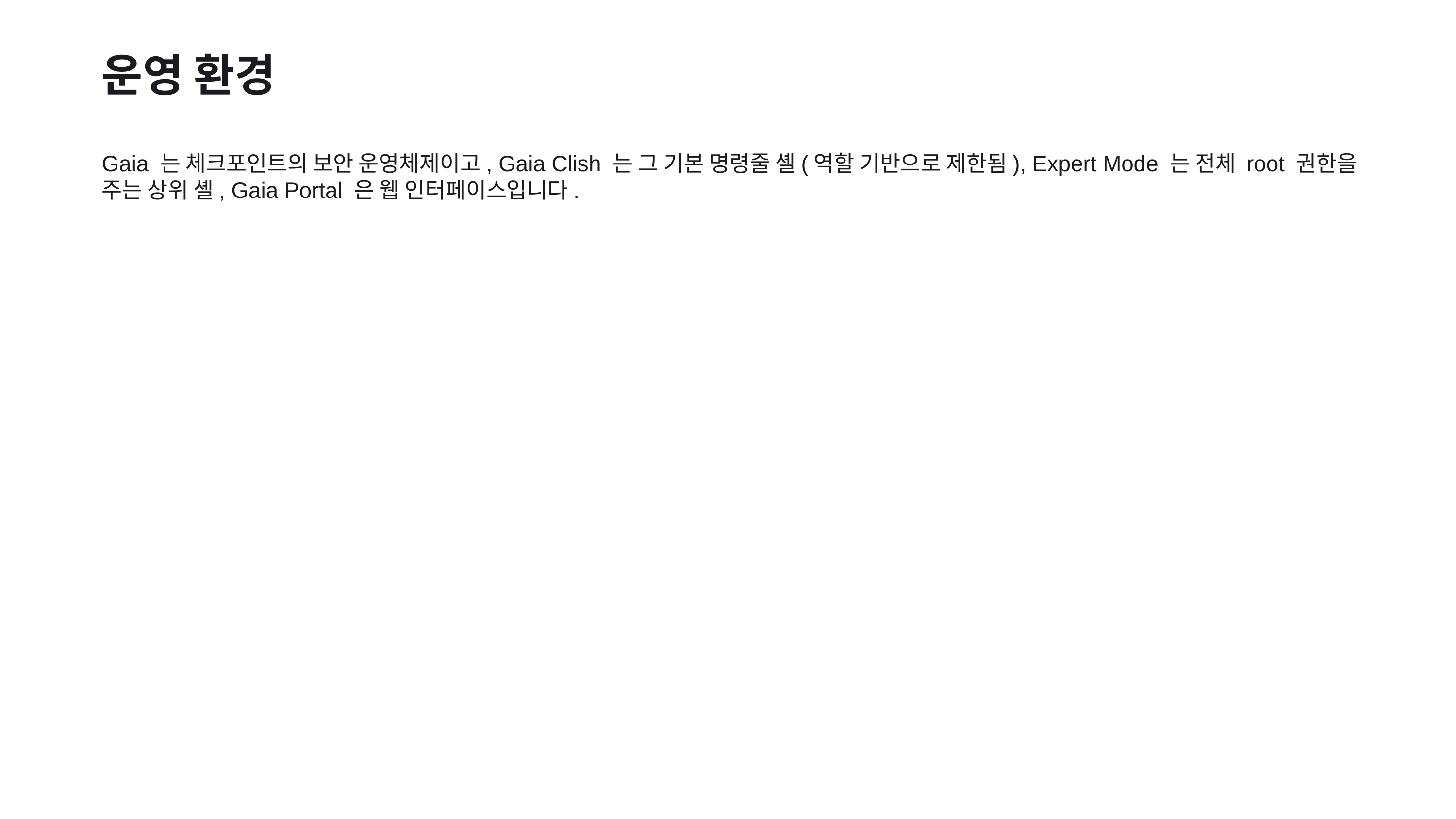

운영 환경
Gaia 는 체크포인트의 보안 운영체제이고, Gaia Clish 는 그 기본 명령줄 셸(역할 기반으로 제한됨), Expert Mode 는 전체 root 권한을 주는 상위 셸, Gaia Portal 은 웹 인터페이스입니다.